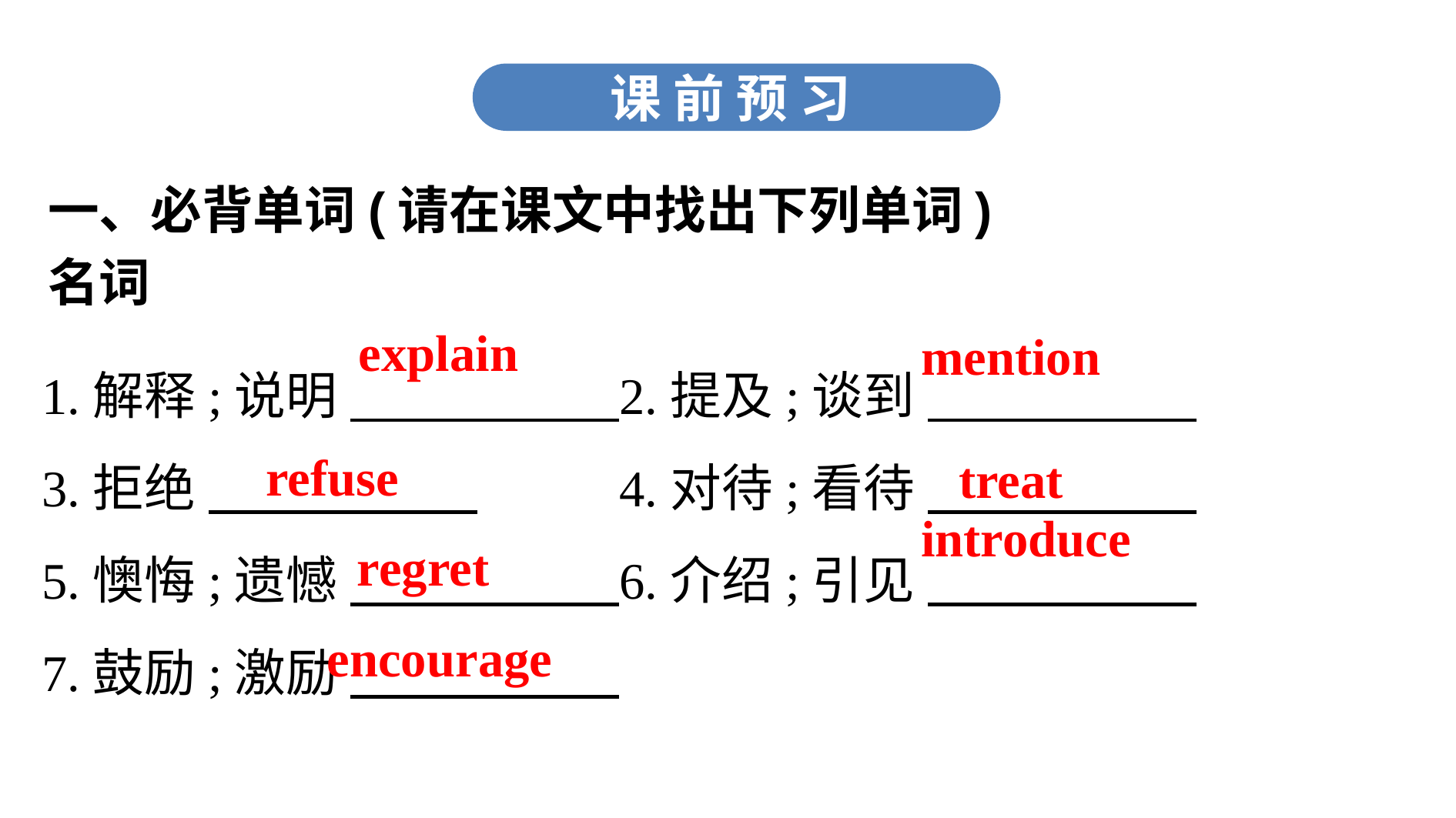

课 前 预 习
一、必背单词(请在课文中找出下列单词)
名词
1.解释;说明 　　　　　 	2.提及;谈到
3.拒绝 　　　　　 		4.对待;看待
5.懊悔;遗憾 　　　　　 	6.介绍;引见
7.鼓励;激励
explain
mention
refuse
treat
regret
introduce
encourage